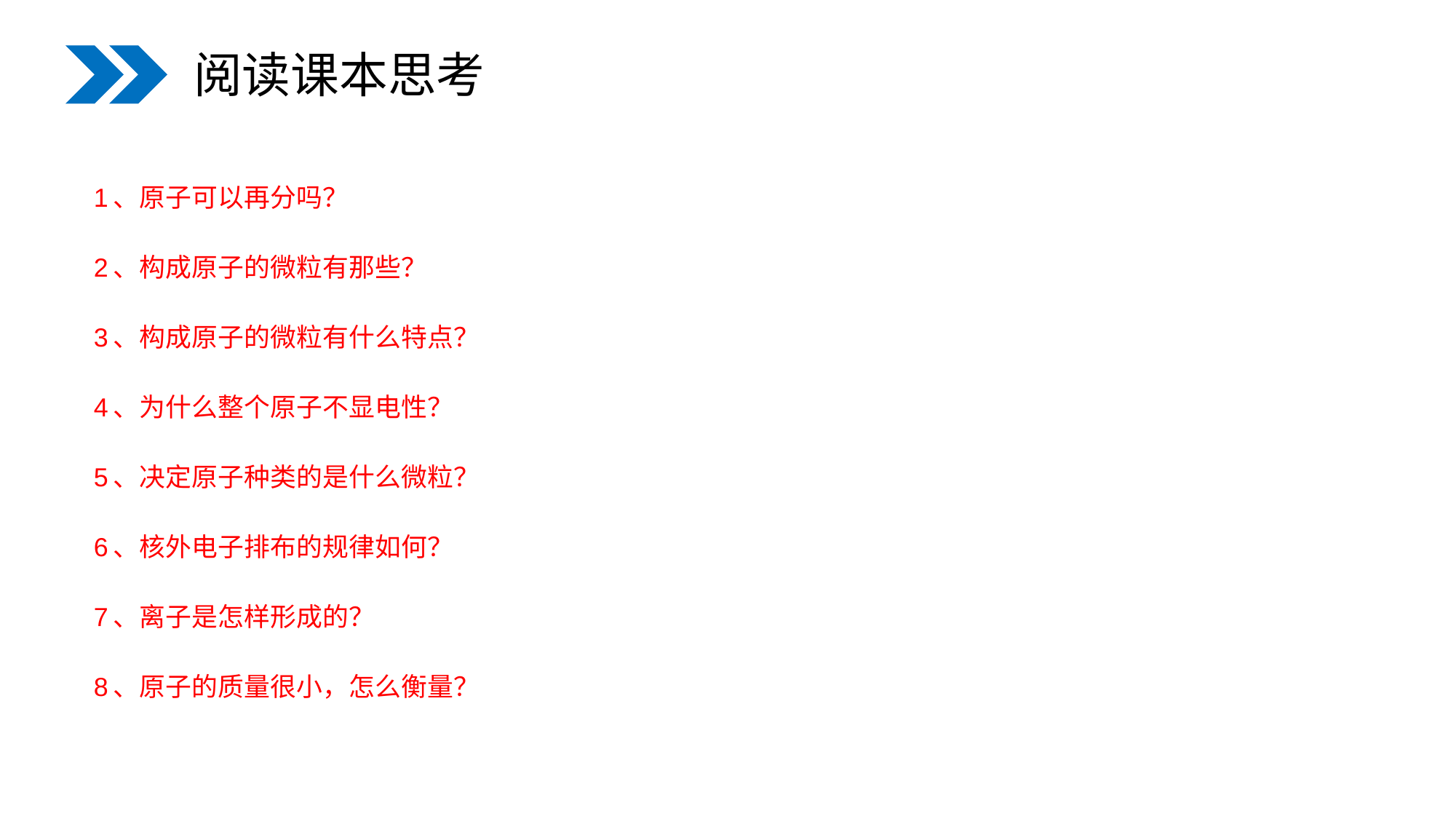

阅读课本思考
1、原子可以再分吗？
2、构成原子的微粒有那些？
3、构成原子的微粒有什么特点？
4、为什么整个原子不显电性？
5、决定原子种类的是什么微粒？
6、核外电子排布的规律如何？
7、离子是怎样形成的？
8、原子的质量很小，怎么衡量？